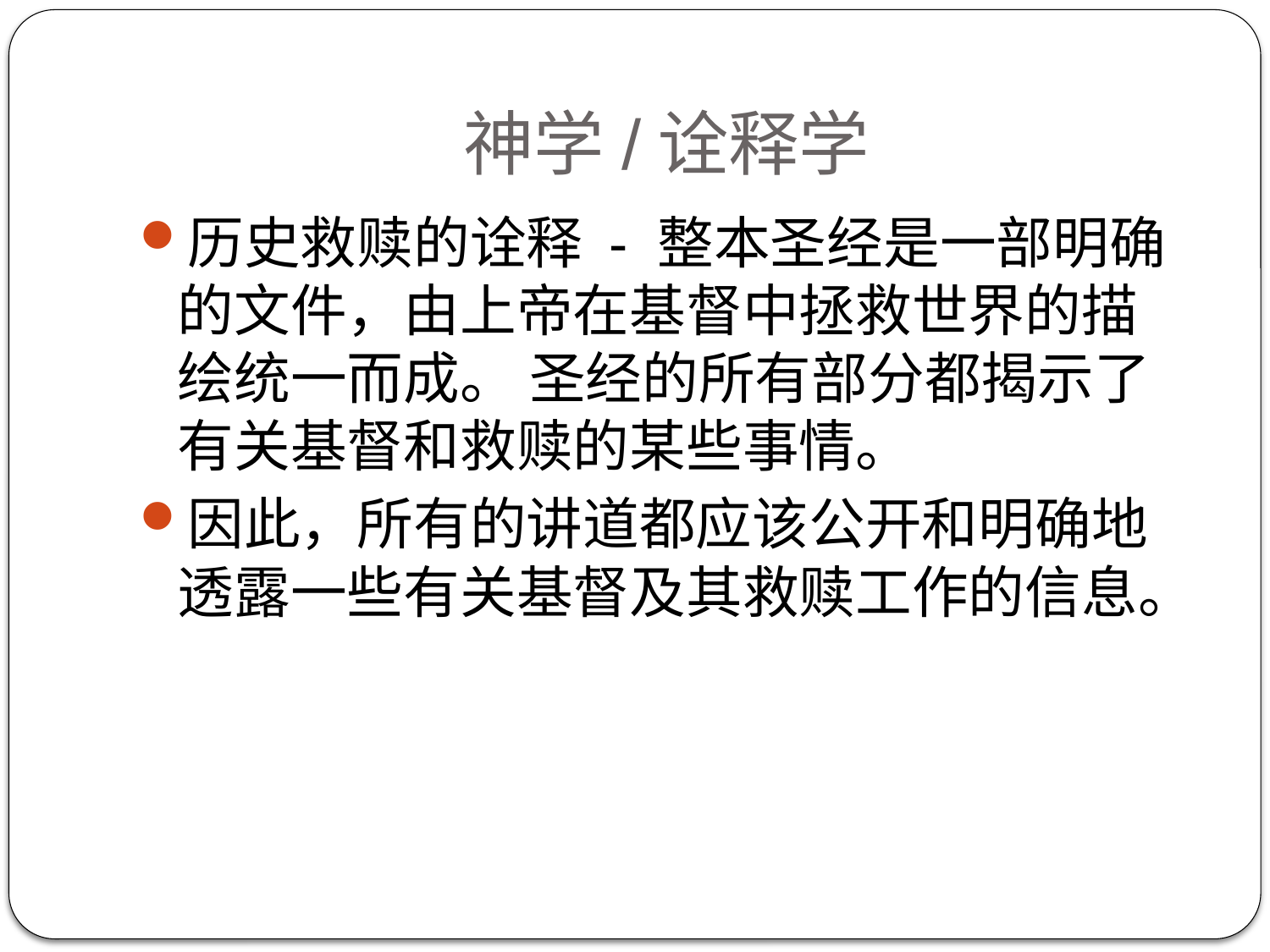

# 神学/诠释学
历史救赎的诠释 - 整本圣经是一部明确的文件，由上帝在基督中拯救世界的描绘统一而成。 圣经的所有部分都揭示了有关基督和救赎的某些事情。
因此，所有的讲道都应该公开和明确地透露一些有关基督及其救赎工作的信息。